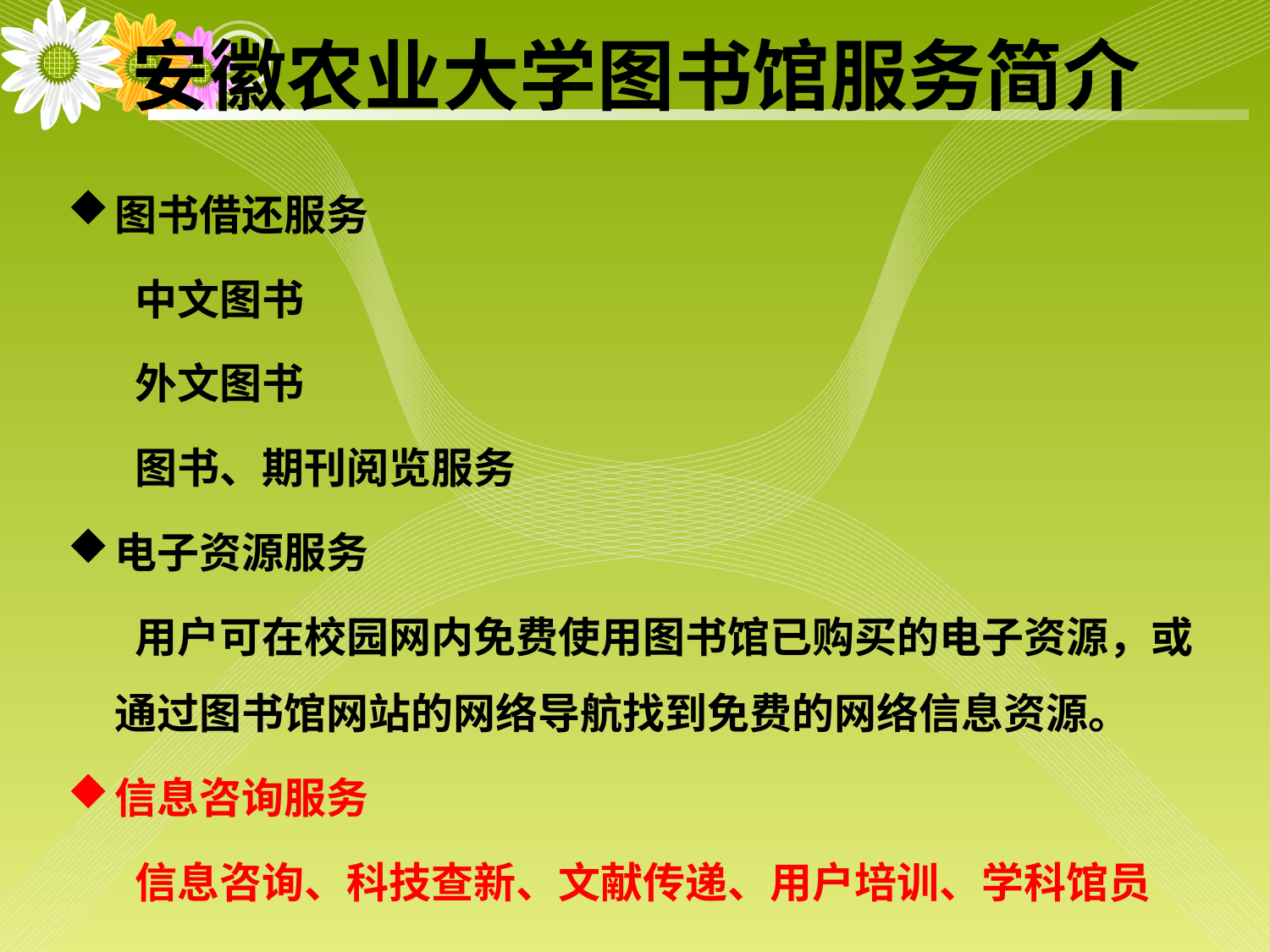

安徽农业大学图书馆服务简介
图书借还服务
      中文图书
      外文图书
      图书、期刊阅览服务
电子资源服务
      用户可在校园网内免费使用图书馆已购买的电子资源，或通过图书馆网站的网络导航找到免费的网络信息资源。
信息咨询服务
      信息咨询、科技查新、文献传递、用户培训、学科馆员